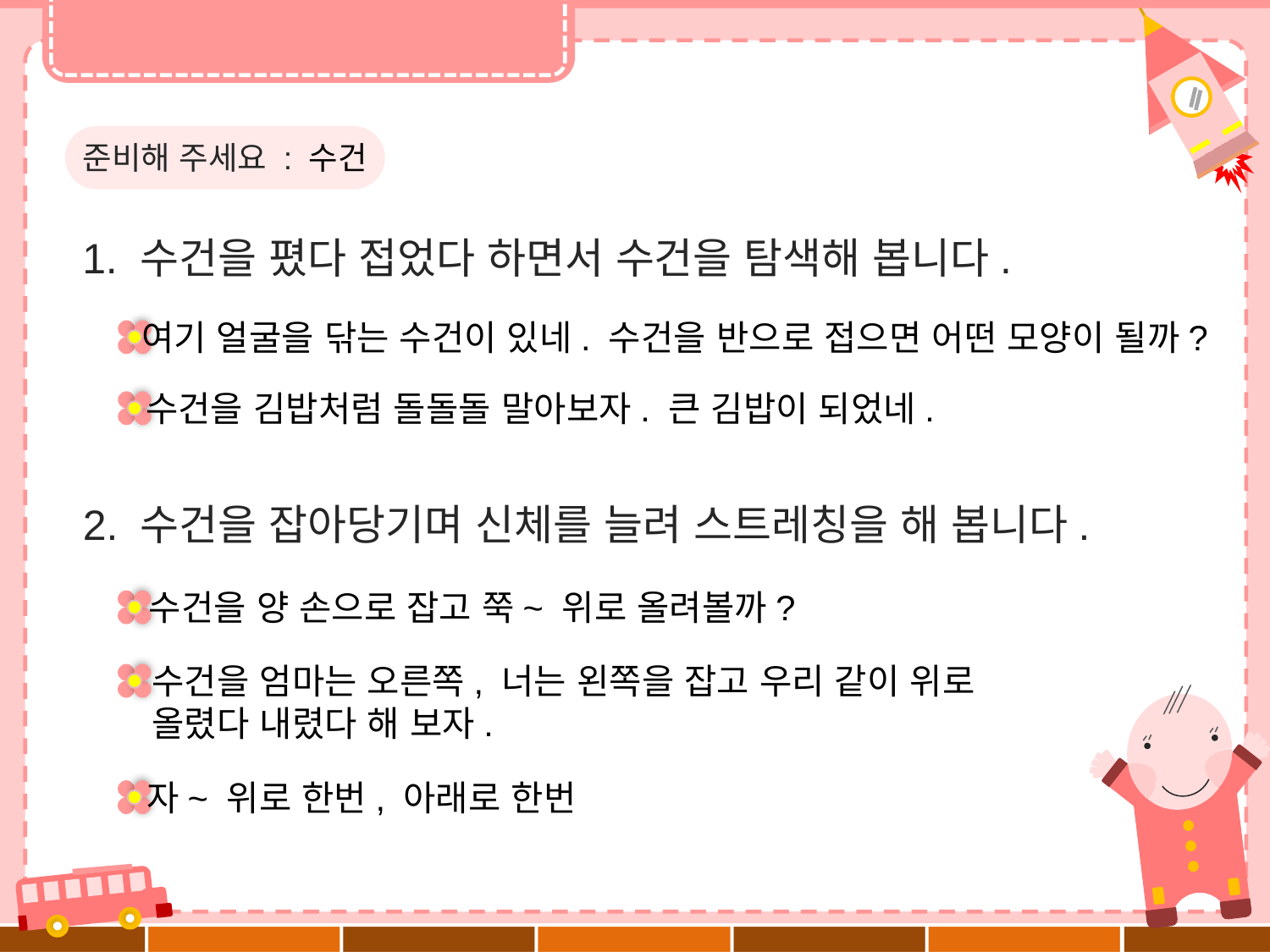

준비해 주세요 : 수건
1. 수건을 폈다 접었다 하면서 수건을 탐색해 봅니다.
여기 얼굴을 닦는 수건이 있네. 수건을 반으로 접으면 어떤 모양이 될까?

수건을 김밥처럼 돌돌돌 말아보자. 큰 김밥이 되었네.

2. 수건을 잡아당기며 신체를 늘려 스트레칭을 해 봅니다.
수건을 양 손으로 잡고 쭉~ 위로 올려볼까?

수건을 엄마는 오른쪽, 너는 왼쪽을 잡고 우리 같이 위로
올렸다 내렸다 해 보자.

자~ 위로 한번, 아래로 한번